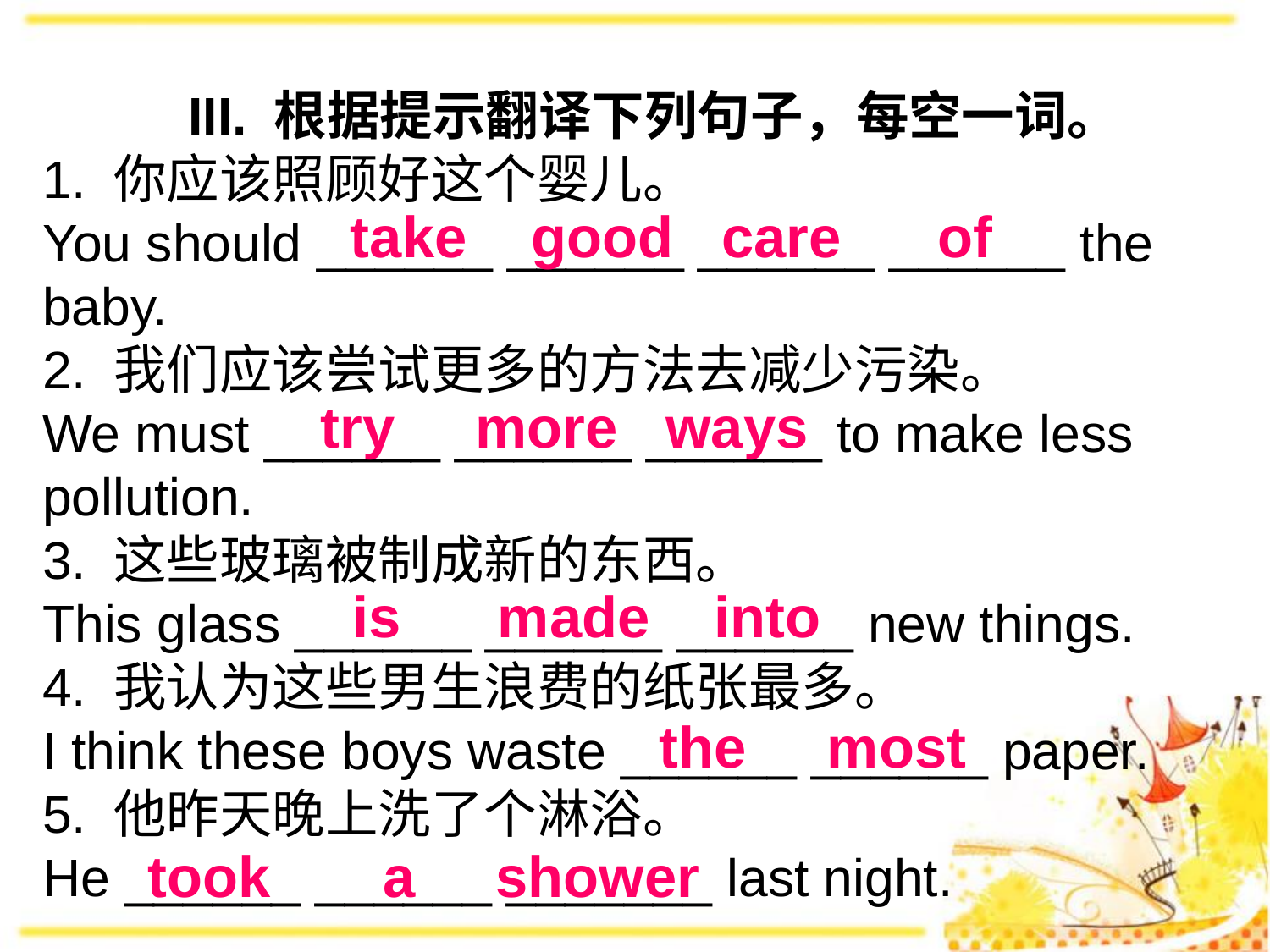

III. 根据提示翻译下列句子，每空一词。
1. 你应该照顾好这个婴儿。
You should ______ ______ ______ ______ the baby.
2. 我们应该尝试更多的方法去减少污染。
We must ______ ______ ______ to make less pollution.
3. 这些玻璃被制成新的东西。
This glass ______ ______ ______ new things.
4. 我认为这些男生浪费的纸张最多。
I think these boys waste ______ ______ paper.
5. 他昨天晚上洗了个淋浴。
He ______ ______ _______ last night.
take    good   care      of
try     more   ways
is      made    into
the     most
took       a     shower